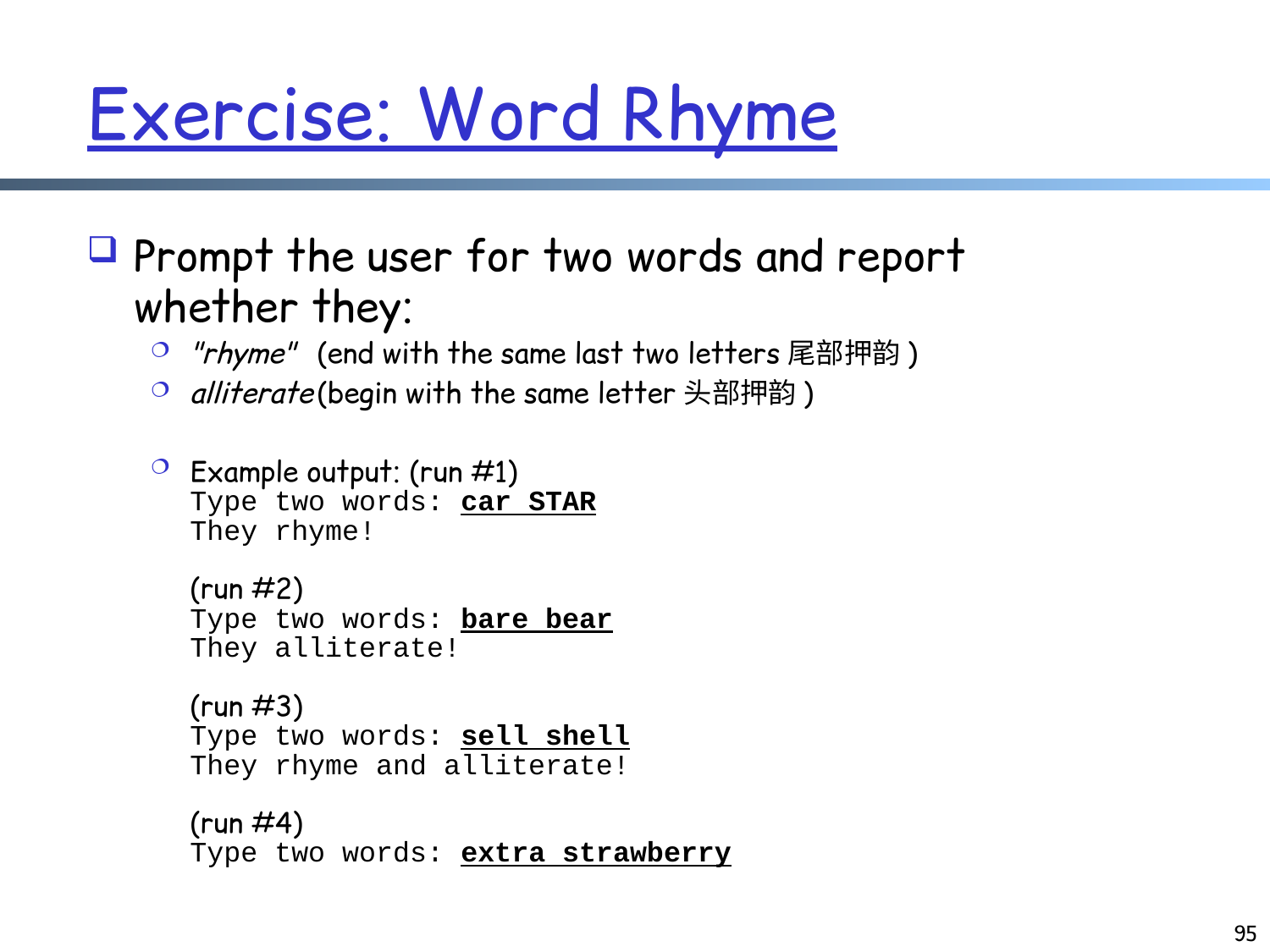

# Exercise: Word Rhyme
Prompt the user for two words and report whether they:
"rhyme"	(end with the same last two letters尾部押韵)
alliterate	(begin with the same letter头部押韵)

Example output: (run #1)
	Type two words: car STAR
	They rhyme!

	(run #2)
	Type two words: bare bear
	They alliterate!

	(run #3)
	Type two words: sell shell
	They rhyme and alliterate!

	(run #4)
	Type two words: extra strawberry
95